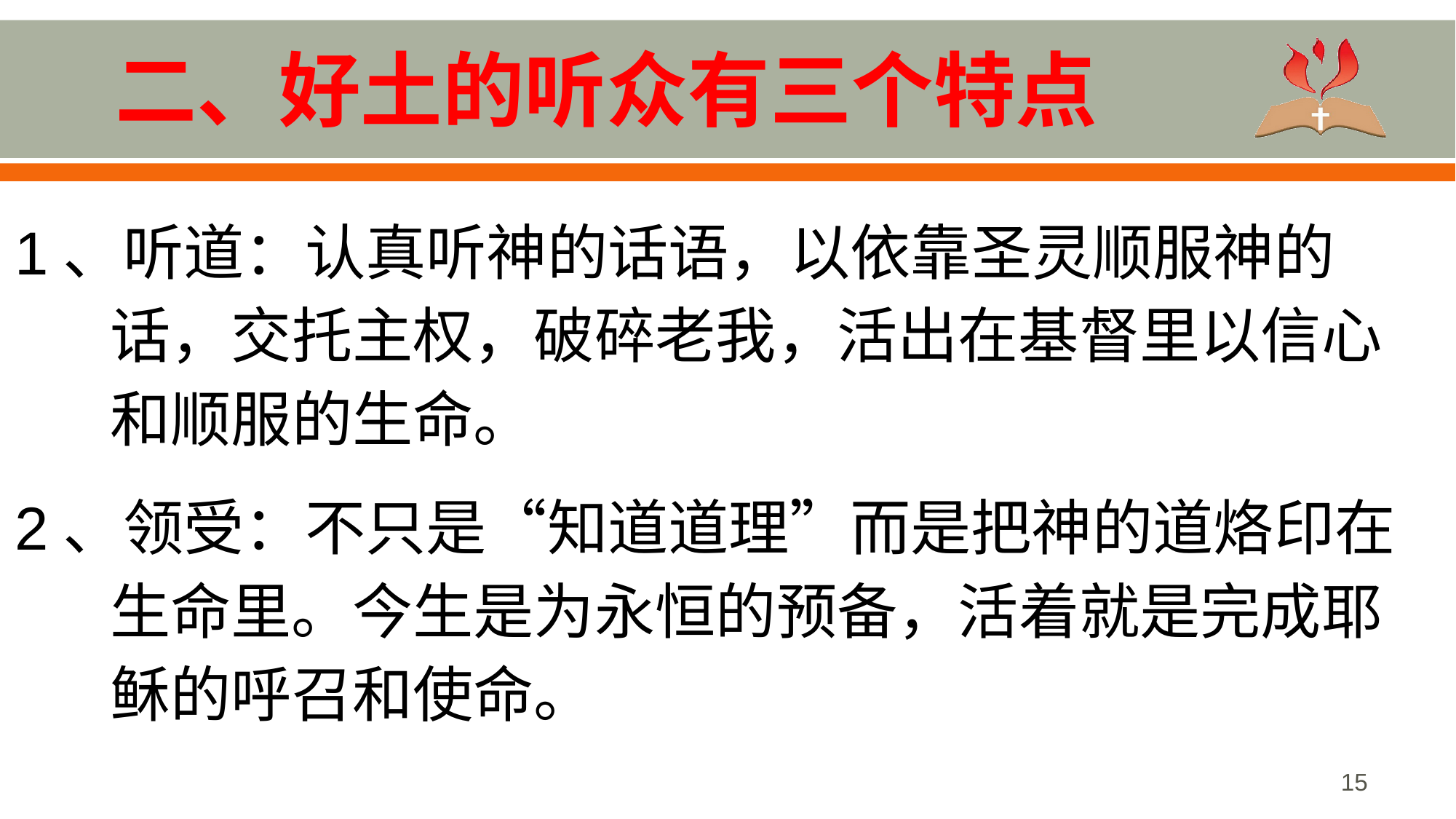

# 二、好土的听众有三个特点
1、听道：认真听神的话语，以依靠圣灵顺服神的话，交托主权，破碎老我，活出在基督里以信心和顺服的生命。
2、领受：不只是“知道道理”而是把神的道烙印在生命里。今生是为永恒的预备，活着就是完成耶稣的呼召和使命。

15